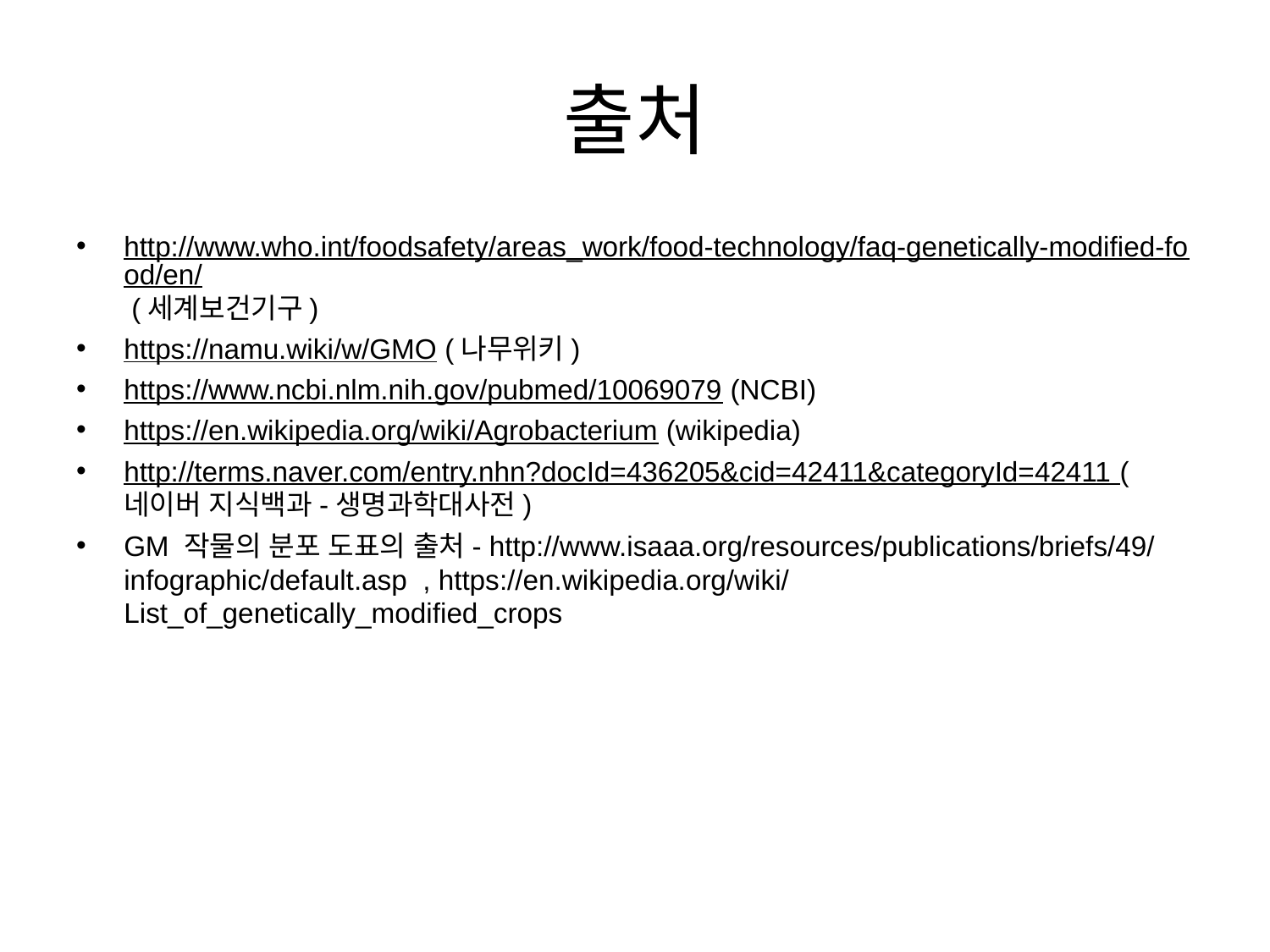

# 출처
http://www.who.int/foodsafety/areas_work/food-technology/faq-genetically-modified-food/en/ (세계보건기구)
https://namu.wiki/w/GMO (나무위키)
https://www.ncbi.nlm.nih.gov/pubmed/10069079 (NCBI)
https://en.wikipedia.org/wiki/Agrobacterium (wikipedia)
http://terms.naver.com/entry.nhn?docId=436205&cid=42411&categoryId=42411 (네이버 지식백과-생명과학대사전)
GM 작물의 분포 도표의 출처- http://www.isaaa.org/resources/publications/briefs/49/infographic/default.asp  , https://en.wikipedia.org/wiki/List_of_genetically_modified_crops